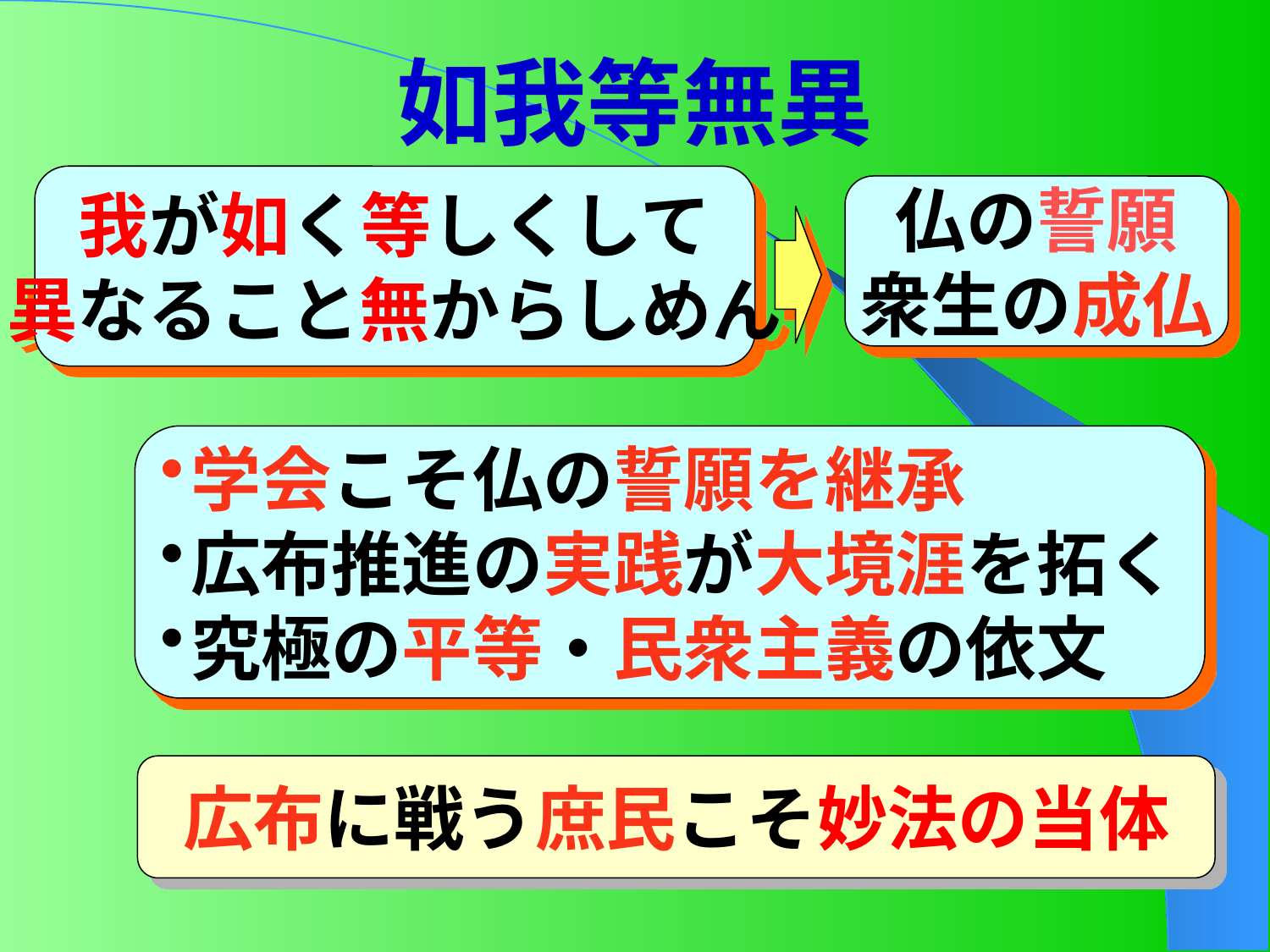

# 如我等無異
我が如く等しくして
異なること無からしめん
仏の誓願
衆生の成仏

学会こそ仏の誓願を継承
広布推進の実践が大境涯を拓く
究極の平等・民衆主義の依文
広布に戦う庶民こそ妙法の当体